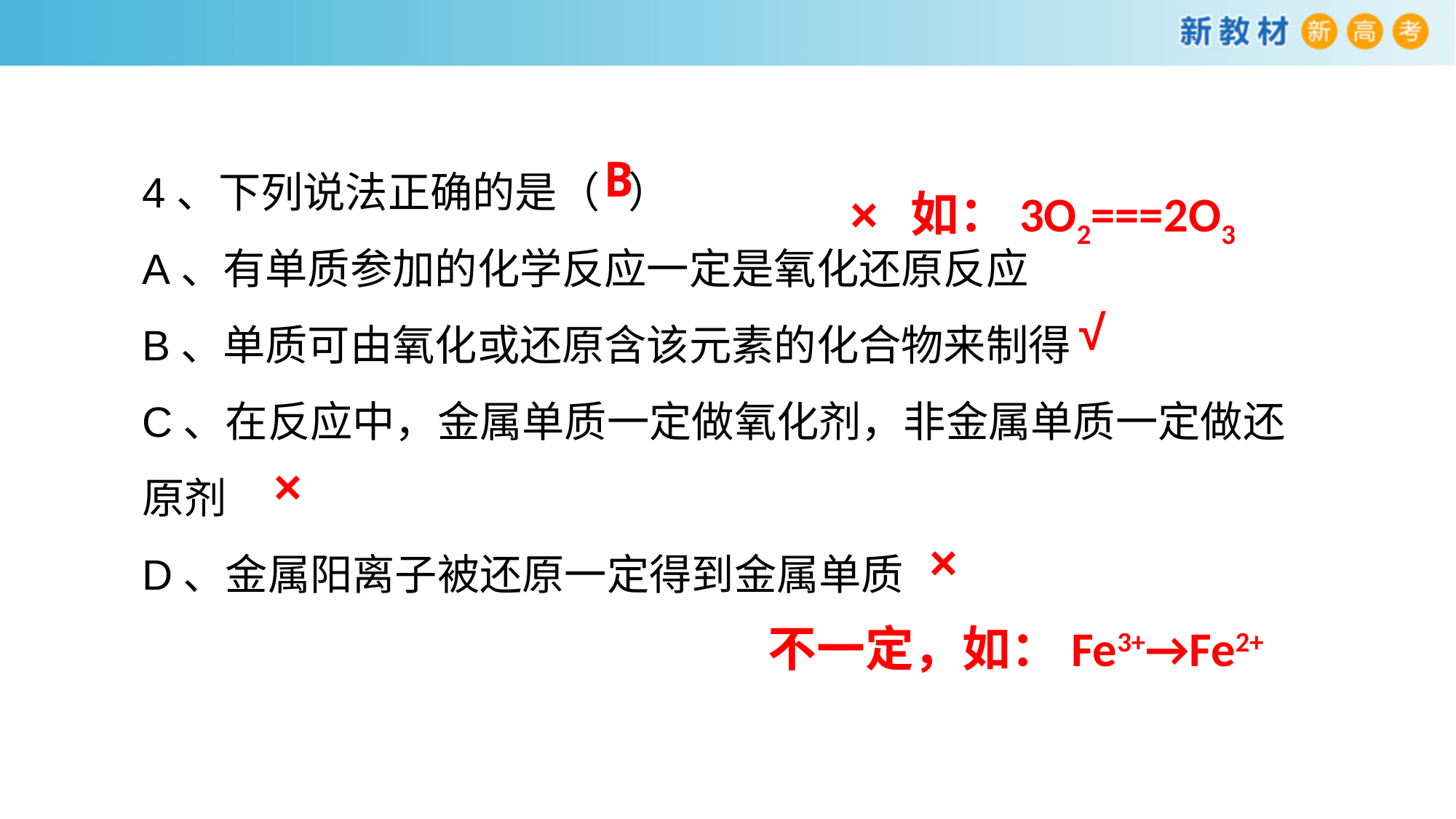

4、下列说法正确的是（   ）
A、有单质参加的化学反应一定是氧化还原反应
B、单质可由氧化或还原含该元素的化合物来制得
C、在反应中，金属单质一定做氧化剂，非金属单质一定做还原剂
D、金属阳离子被还原一定得到金属单质
B
×
如：3O2===2O3
√
×
×
不一定，如：Fe3+→Fe2+